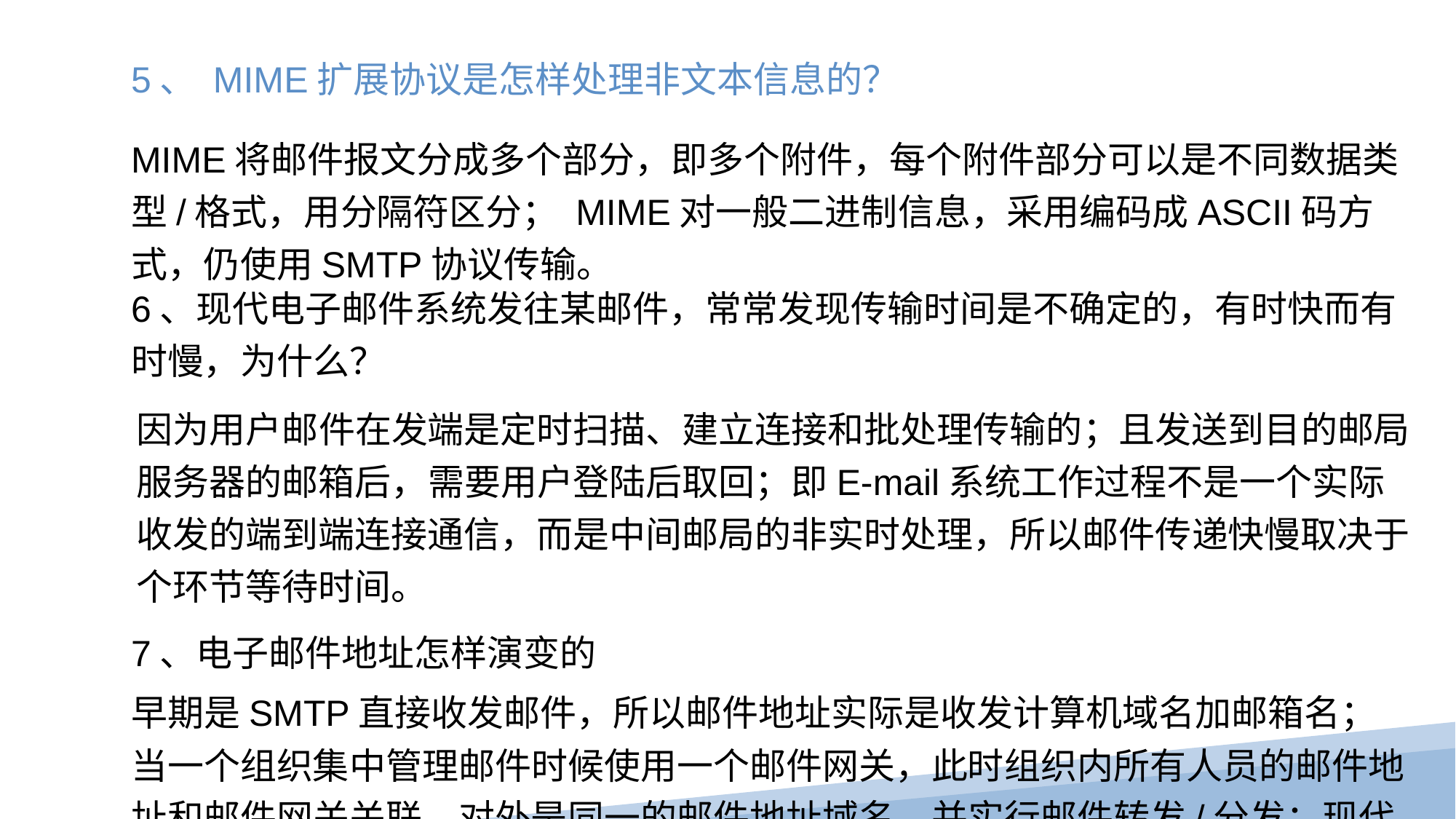

5、 MIME扩展协议是怎样处理非文本信息的？
MIME将邮件报文分成多个部分，即多个附件，每个附件部分可以是不同数据类型/格式，用分隔符区分； MIME对一般二进制信息，采用编码成ASCII码方式，仍使用SMTP协议传输。
6、现代电子邮件系统发往某邮件，常常发现传输时间是不确定的，有时快而有时慢，为什么？
因为用户邮件在发端是定时扫描、建立连接和批处理传输的；且发送到目的邮局服务器的邮箱后，需要用户登陆后取回；即E-mail系统工作过程不是一个实际收发的端到端连接通信，而是中间邮局的非实时处理，所以邮件传递快慢取决于个环节等待时间。
7、电子邮件地址怎样演变的
早期是SMTP直接收发邮件，所以邮件地址实际是收发计算机域名加邮箱名；当一个组织集中管理邮件时候使用一个邮件网关，此时组织内所有人员的邮件地址和邮件网关关联，对外是同一的邮件地址域名，并实行邮件转发/分发；现代电子邮局作为运营组织集中管理大容量邮箱，用户通过POP/IMAP访问和操作邮箱邮件。